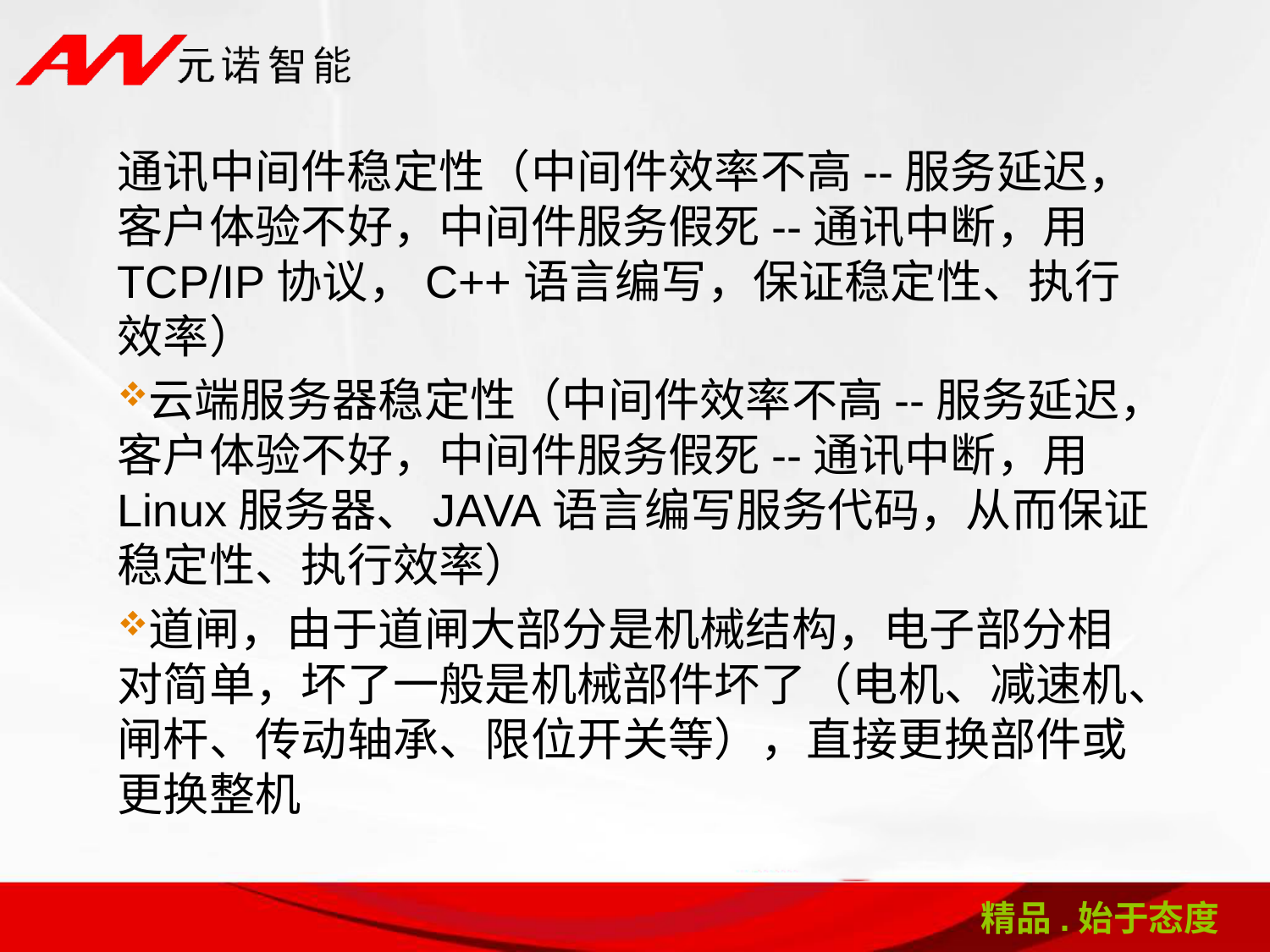

通讯中间件稳定性（中间件效率不高--服务延迟，客户体验不好，中间件服务假死--通讯中断，用TCP/IP协议，C++语言编写，保证稳定性、执行效率）
云端服务器稳定性（中间件效率不高--服务延迟，客户体验不好，中间件服务假死--通讯中断，用Linux服务器、JAVA语言编写服务代码，从而保证稳定性、执行效率）
道闸，由于道闸大部分是机械结构，电子部分相对简单，坏了一般是机械部件坏了（电机、减速机、闸杆、传动轴承、限位开关等），直接更换部件或更换整机